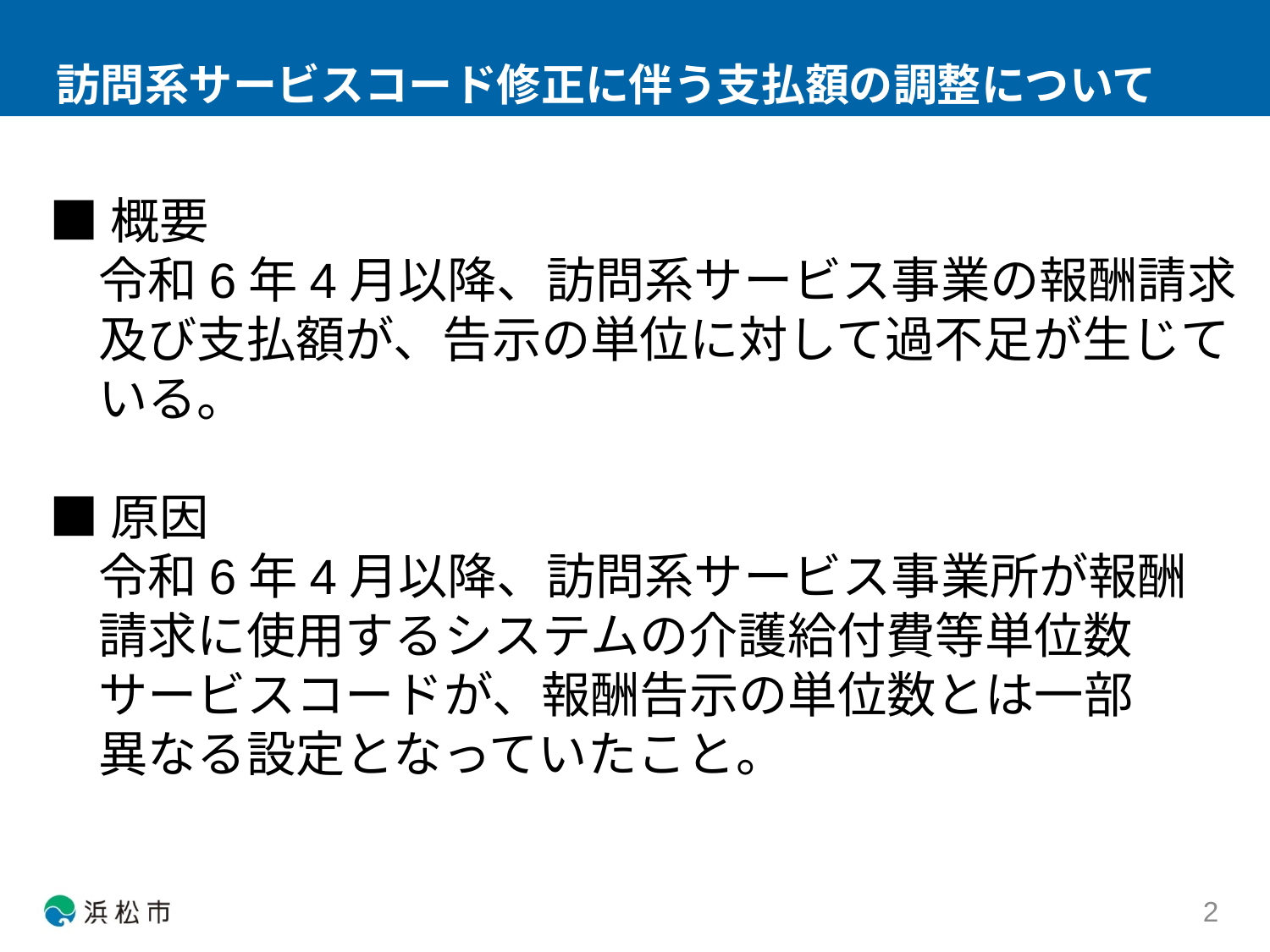

# 訪問系サービスコード修正に伴う支払額の調整について
■概要
　令和6年4月以降、訪問系サービス事業の報酬請求
　及び支払額が、告示の単位に対して過不足が生じて
　いる。

■原因
　令和6年4月以降、訪問系サービス事業所が報酬
　請求に使用するシステムの介護給付費等単位数
　サービスコードが、報酬告示の単位数とは一部
　異なる設定となっていたこと。
2